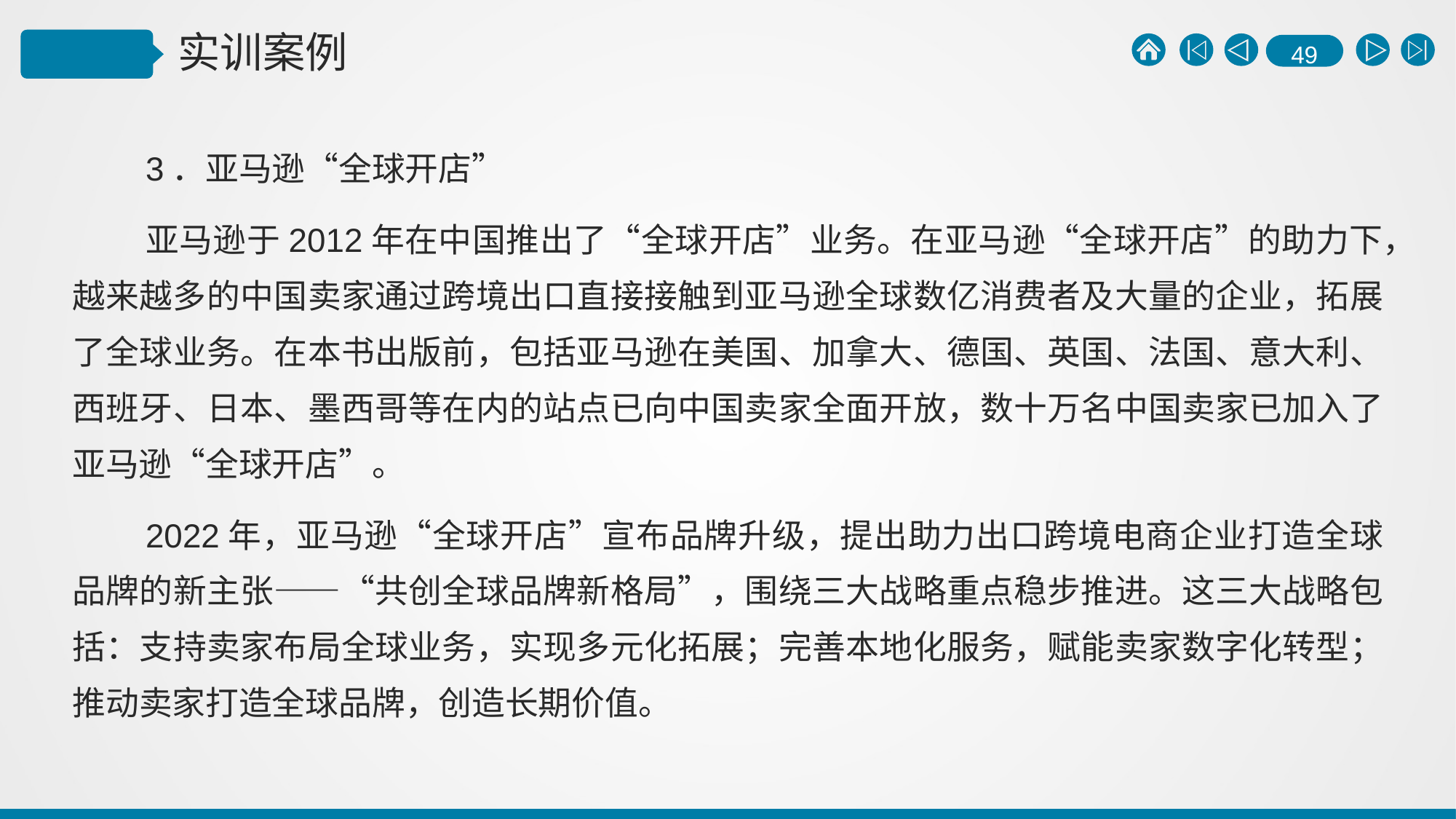

3．亚马逊“全球开店”
亚马逊于2012年在中国推出了“全球开店”业务。在亚马逊“全球开店”的助力下，越来越多的中国卖家通过跨境出口直接接触到亚马逊全球数亿消费者及大量的企业，拓展了全球业务。在本书出版前，包括亚马逊在美国、加拿大、德国、英国、法国、意大利、西班牙、日本、墨西哥等在内的站点已向中国卖家全面开放，数十万名中国卖家已加入了亚马逊“全球开店”。
2022年，亚马逊“全球开店”宣布品牌升级，提出助力出口跨境电商企业打造全球品牌的新主张——“共创全球品牌新格局”，围绕三大战略重点稳步推进。这三大战略包括：支持卖家布局全球业务，实现多元化拓展；完善本地化服务，赋能卖家数字化转型；推动卖家打造全球品牌，创造长期价值。